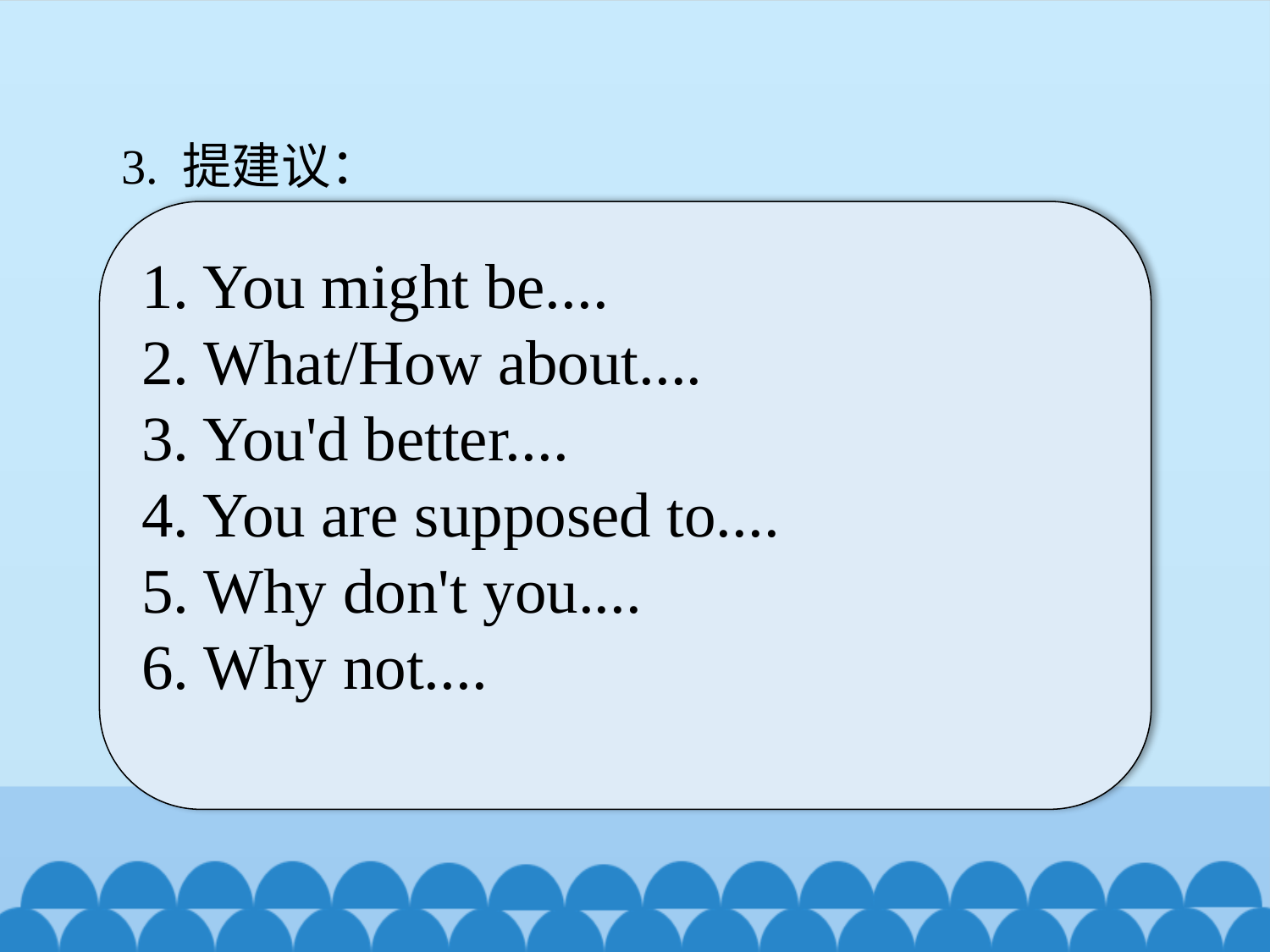

3. 提建议：

1. You might be....
2. What/How about....
3. You'd better....
4. You are supposed to....
5. Why don't you....
6. Why not....

The kids may be in the classroom. 孩子们有可能在教室。